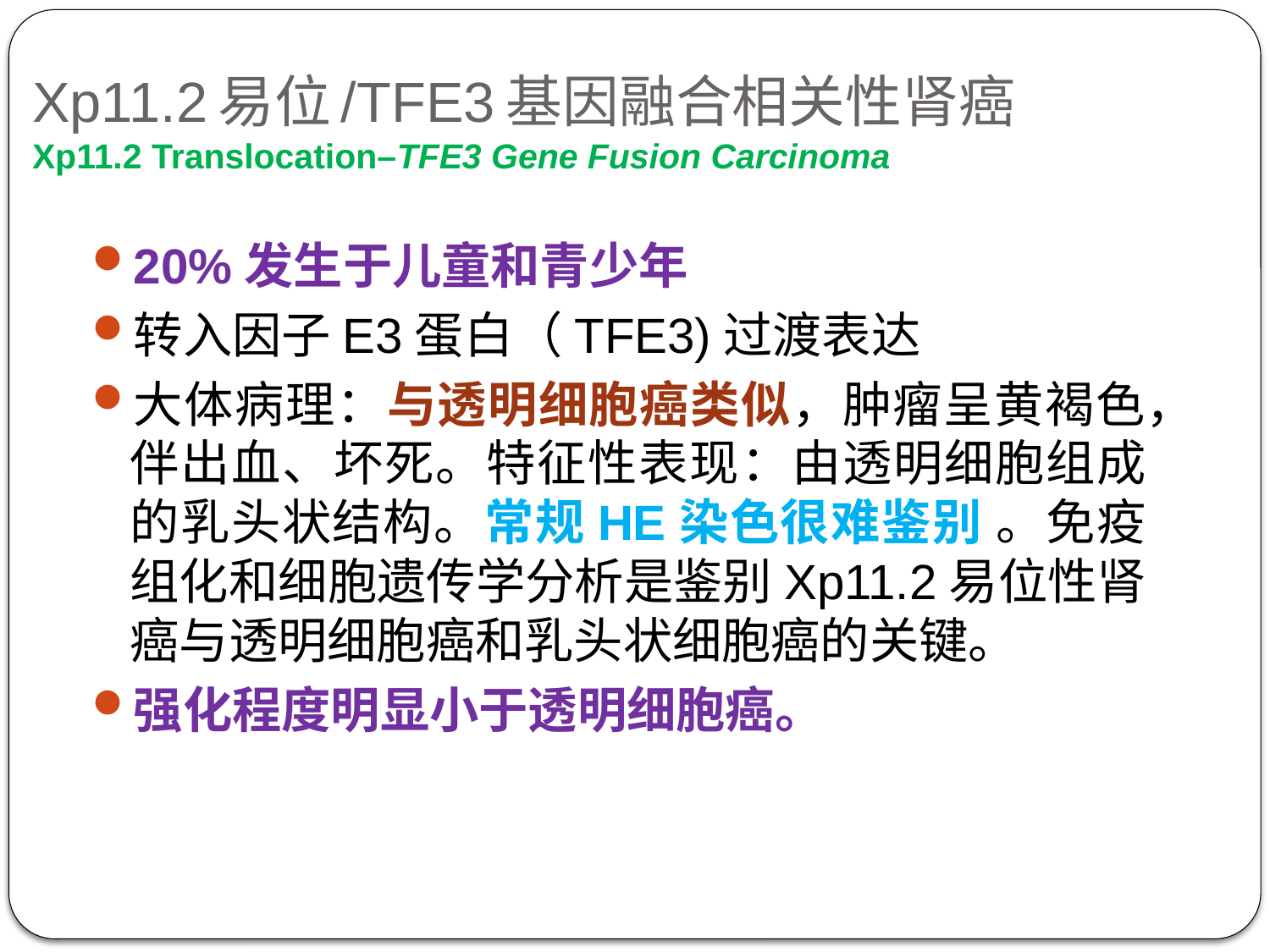

# Xp11.2易位/TFE3基因融合相关性肾癌 Xp11.2 Translocation–TFE3 Gene Fusion Carcinoma
20%发生于儿童和青少年
转入因子E3蛋白（TFE3)过渡表达
大体病理：与透明细胞癌类似，肿瘤呈黄褐色，伴出血、坏死。特征性表现：由透明细胞组成的乳头状结构。常规HE染色很难鉴别 。免疫组化和细胞遗传学分析是鉴别Xp11.2易位性肾癌与透明细胞癌和乳头状细胞癌的关键。
强化程度明显小于透明细胞癌。